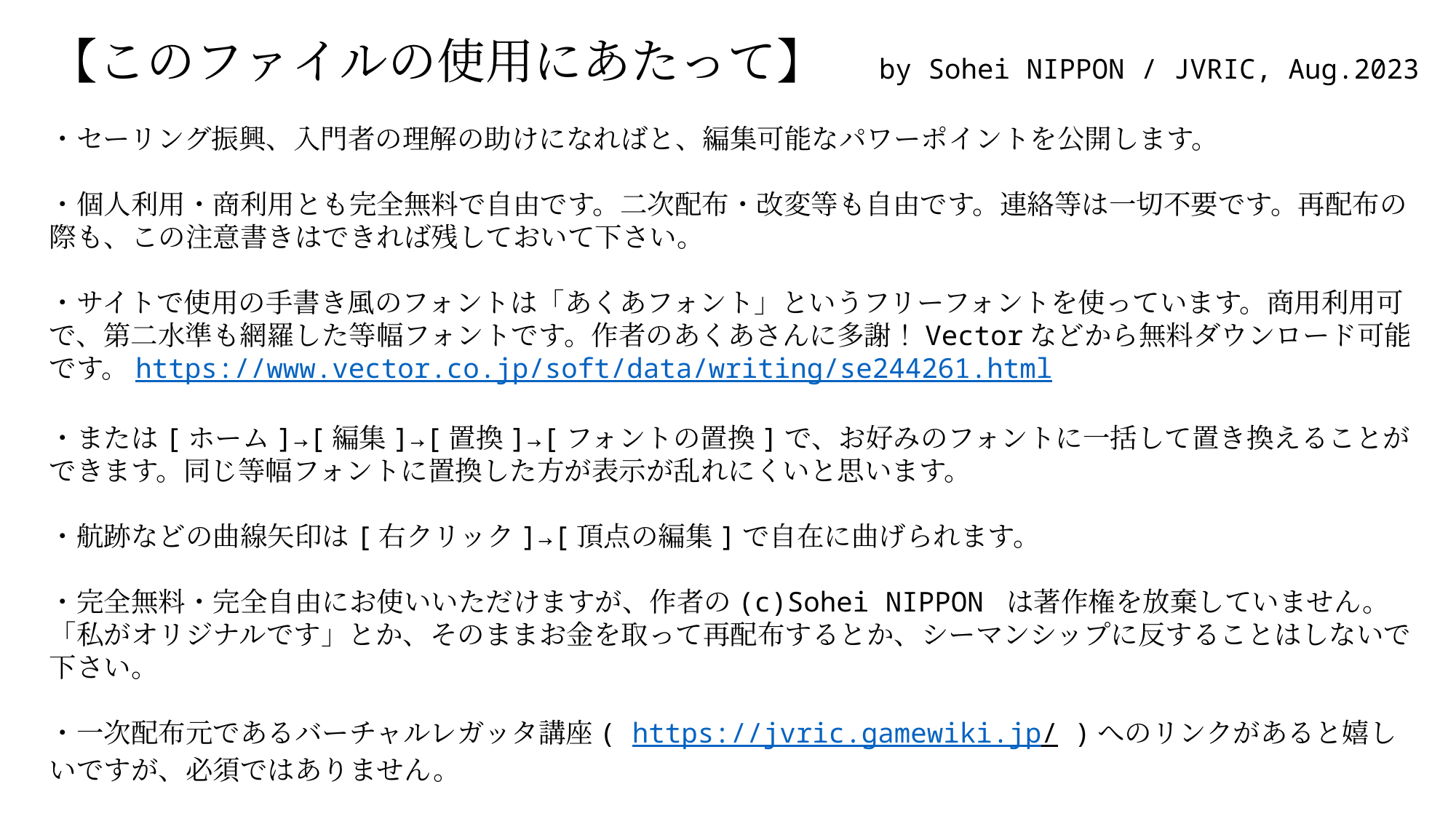

【このファイルの使用にあたって】      by Sohei NIPPON / JVRIC, Aug.2023

・セーリング振興、入門者の理解の助けになればと、編集可能なパワーポイントを公開します。

・個人利用・商利用とも完全無料で自由です。二次配布・改変等も自由です。連絡等は一切不要です。再配布の際も、この注意書きはできれば残しておいて下さい。

・サイトで使用の手書き風のフォントは「あくあフォント」というフリーフォントを使っています。商用利用可で、第二水準も網羅した等幅フォントです。作者のあくあさんに多謝！Vectorなどから無料ダウンロード可能です。https://www.vector.co.jp/soft/data/writing/se244261.html

・または[ホーム]→[編集]→[置換]→[フォントの置換]で、お好みのフォントに一括して置き換えることができます。同じ等幅フォントに置換した方が表示が乱れにくいと思います。

・航跡などの曲線矢印は[右クリック]→[頂点の編集]で自在に曲げられます。

・完全無料・完全自由にお使いいただけますが、作者の(c)Sohei NIPPON は著作権を放棄していません。「私がオリジナルです」とか、そのままお金を取って再配布するとか、シーマンシップに反することはしないで下さい。

・一次配布元であるバーチャルレガッタ講座( https://jvric.gamewiki.jp/ )へのリンクがあると嬉しいですが、必須ではありません。